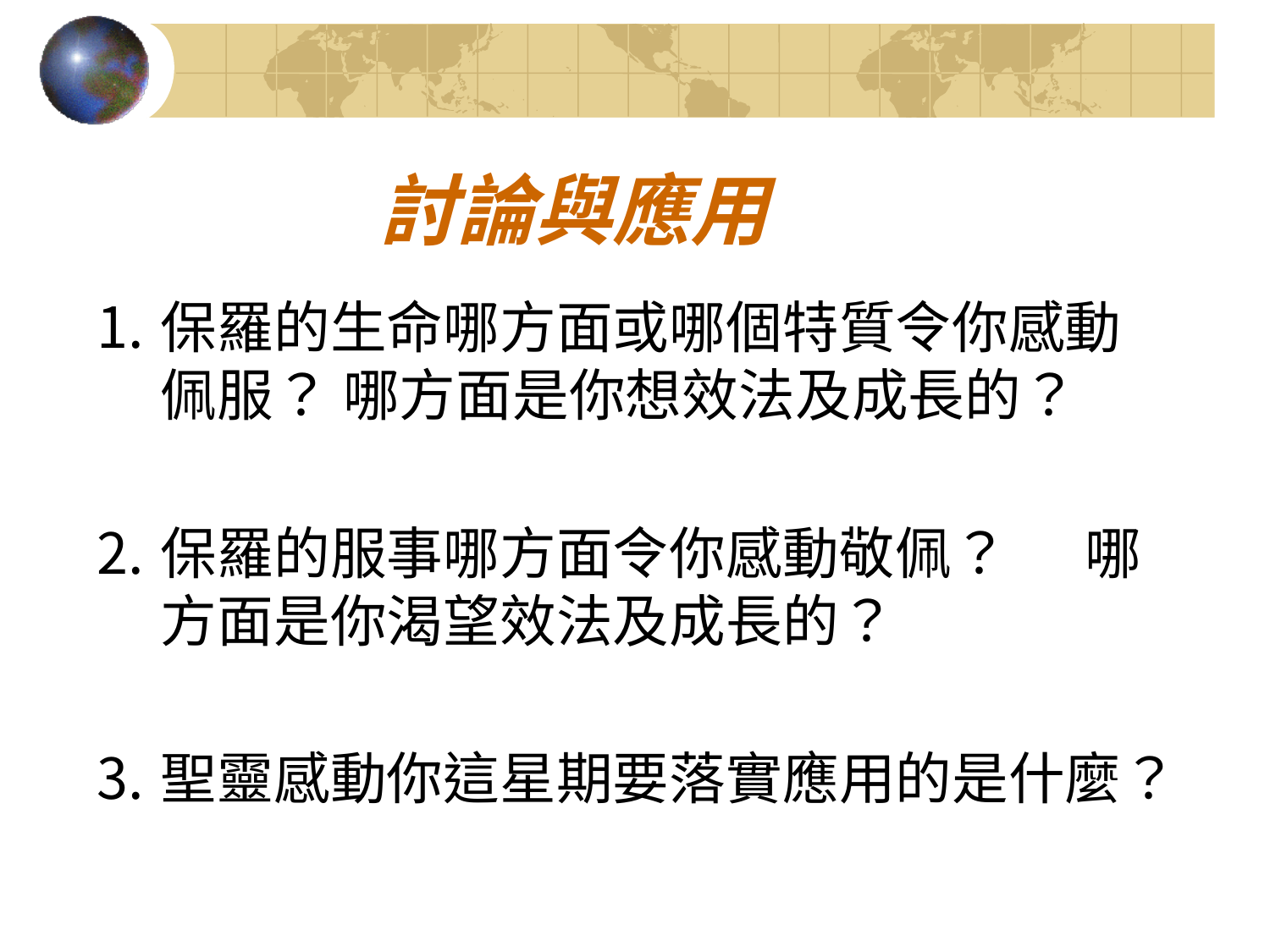

# 討論與應用
保羅的生命哪方面或哪個特質令你感動佩服？ 哪方面是你想效法及成長的？

保羅的服事哪方面令你感動敬佩？      哪方面是你渴望效法及成長的？

聖靈感動你這星期要落實應用的是什麼？